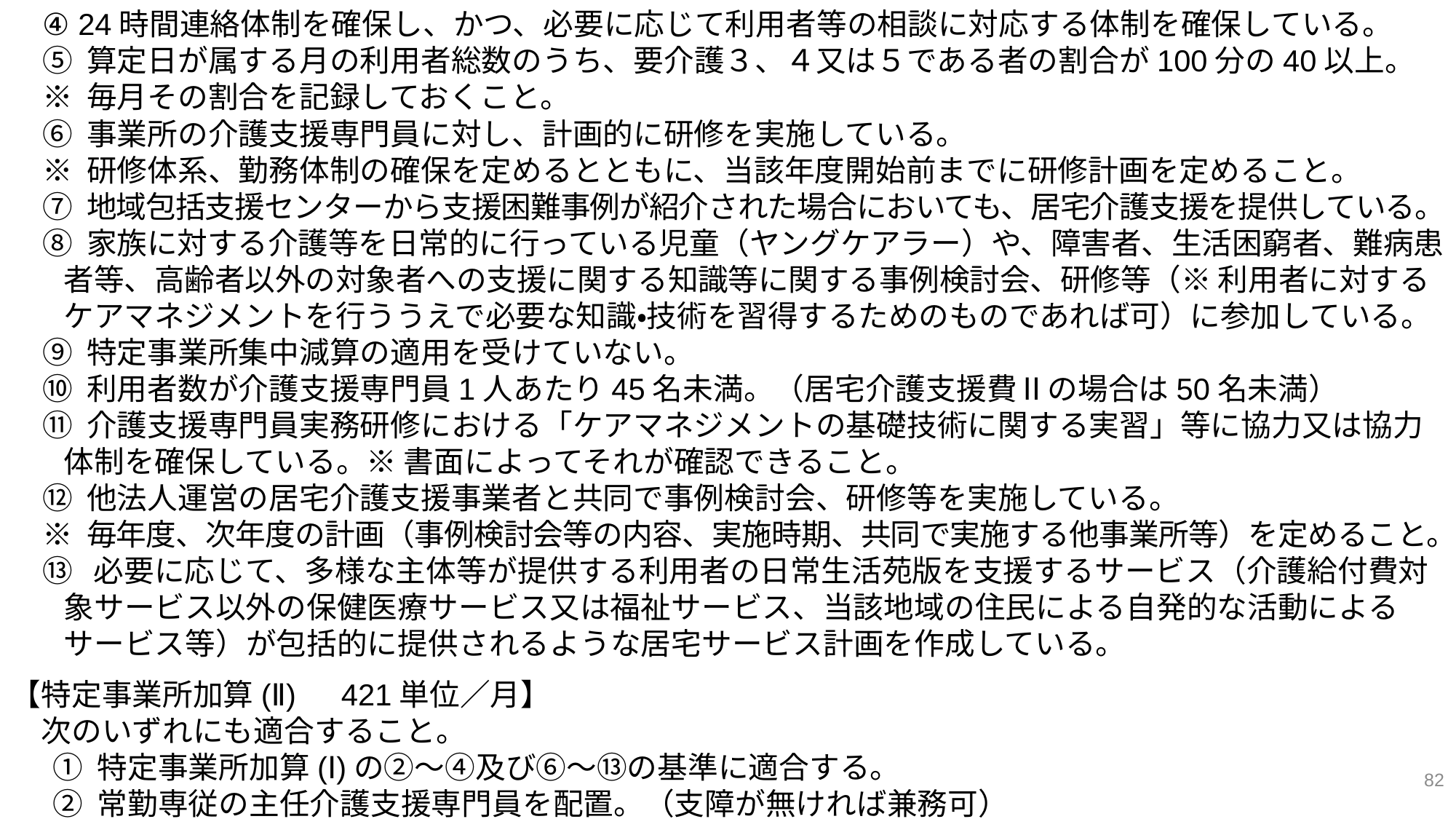

④ 24時間連絡体制を確保し、かつ、必要に応じて利用者等の相談に対応する体制を確保している。
⑤ 算定日が属する月の利用者総数のうち、要介護３、４又は５である者の割合が100分の40以上。
※ 毎月その割合を記録しておくこと。
⑥ 事業所の介護支援専門員に対し、計画的に研修を実施している。
※ 研修体系、勤務体制の確保を定めるとともに、当該年度開始前までに研修計画を定めること。
⑦ 地域包括支援センターから支援困難事例が紹介された場合においても、居宅介護支援を提供している。
⑧ 家族に対する介護等を日常的に行っている児童（ヤングケアラー）や、障害者、生活困窮者、難病患者等、高齢者以外の対象者への支援に関する知識等に関する事例検討会、研修等（※ 利用者に対するケアマネジメントを行ううえで必要な知識・技術を習得するためのものであれば可）に参加している。
⑨ 特定事業所集中減算の適用を受けていない。
⑩ 利用者数が介護支援専門員1人あたり45名未満。（居宅介護支援費Ⅱの場合は50名未満）
⑪ 介護支援専門員実務研修における「ケアマネジメントの基礎技術に関する実習」等に協力又は協力体制を確保している。※ 書面によってそれが確認できること。
⑫ 他法人運営の居宅介護支援事業者と共同で事例検討会、研修等を実施している。
※ 毎年度、次年度の計画（事例検討会等の内容、実施時期、共同で実施する他事業所等）を定めること。
⑬  必要に応じて、多様な主体等が提供する利用者の日常生活苑版を支援するサービス（介護給付費対象サービス以外の保健医療サービス又は福祉サービス、当該地域の住民による自発的な活動によるサービス等）が包括的に提供されるような居宅サービス計画を作成している。

【特定事業所加算(Ⅱ)　421単位／月】
　次のいずれにも適合すること。
① 特定事業所加算(Ⅰ)の②～④及び⑥～⑬の基準に適合する。
② 常勤専従の主任介護支援専門員を配置。（支障が無ければ兼務可）
82